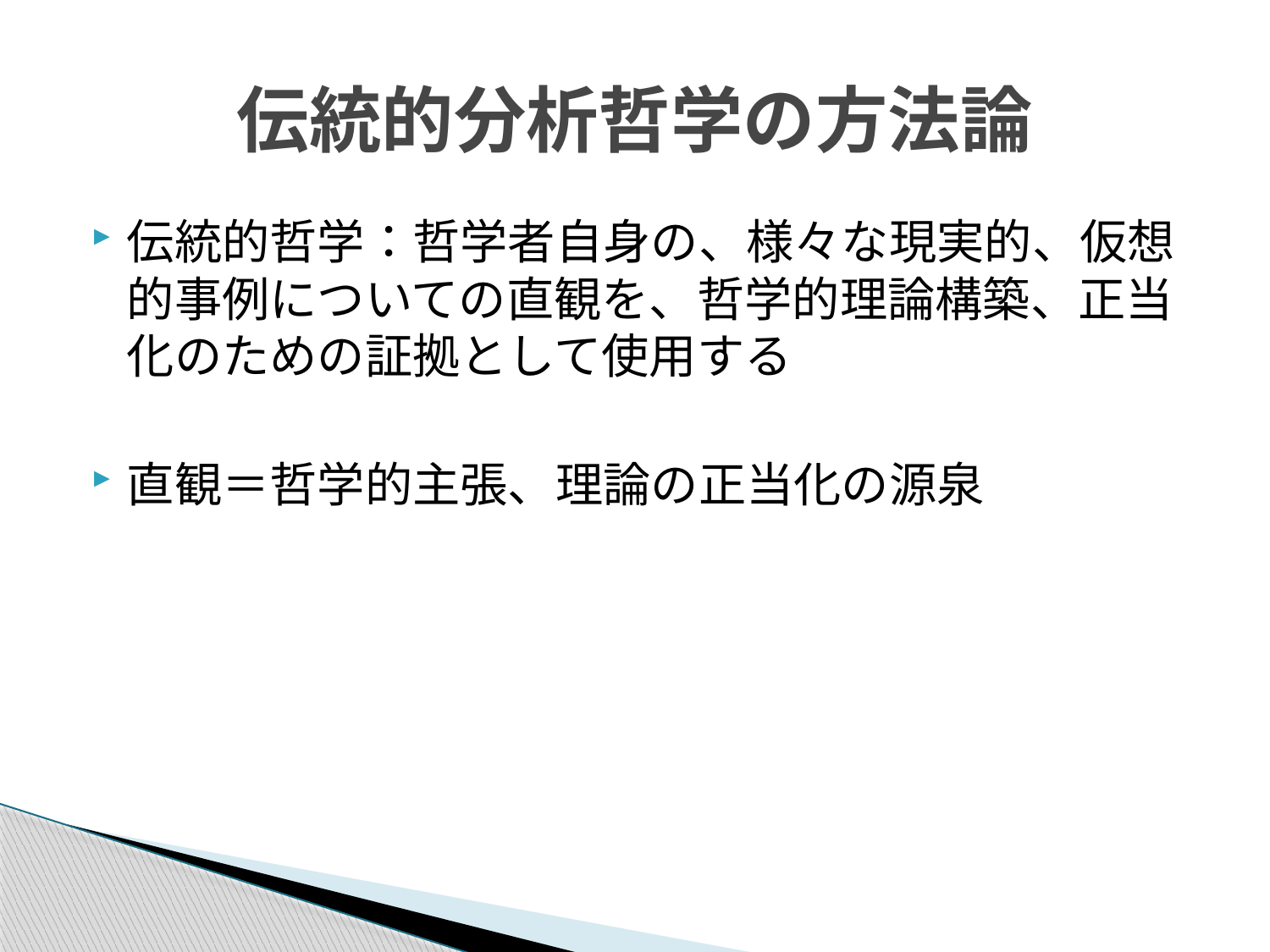

# 伝統的分析哲学の方法論
伝統的哲学：哲学者自身の、様々な現実的、仮想的事例についての直観を、哲学的理論構築、正当化のための証拠として使用する

直観＝哲学的主張、理論の正当化の源泉